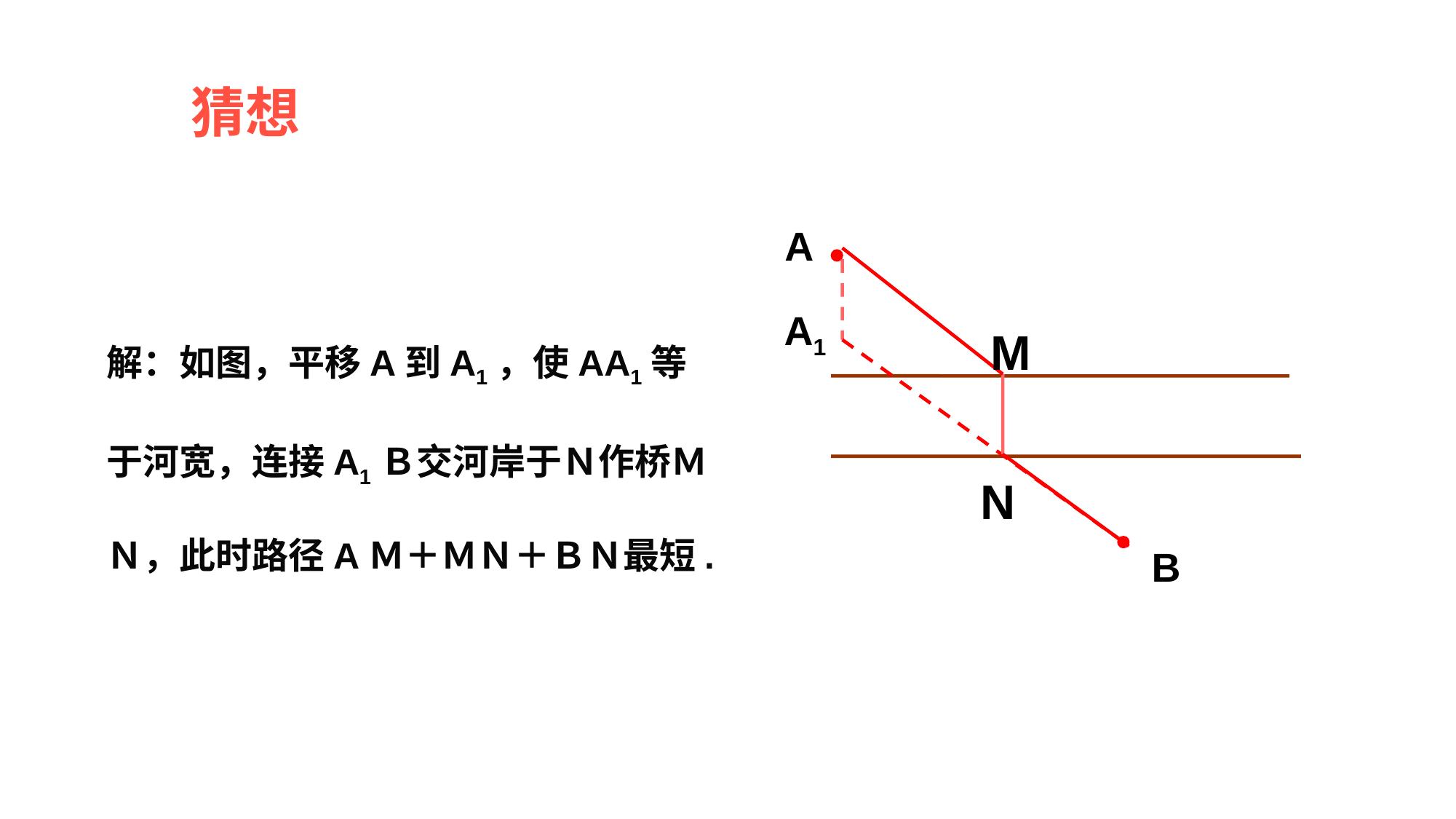

猜想
A

B

解：如图，平移A到A1，使AA1等于河宽，连接A1Ｂ交河岸于Ｎ作桥ＭＮ，此时路径AＭ＋ＭＮ＋ＢＮ最短.
A1
M

N